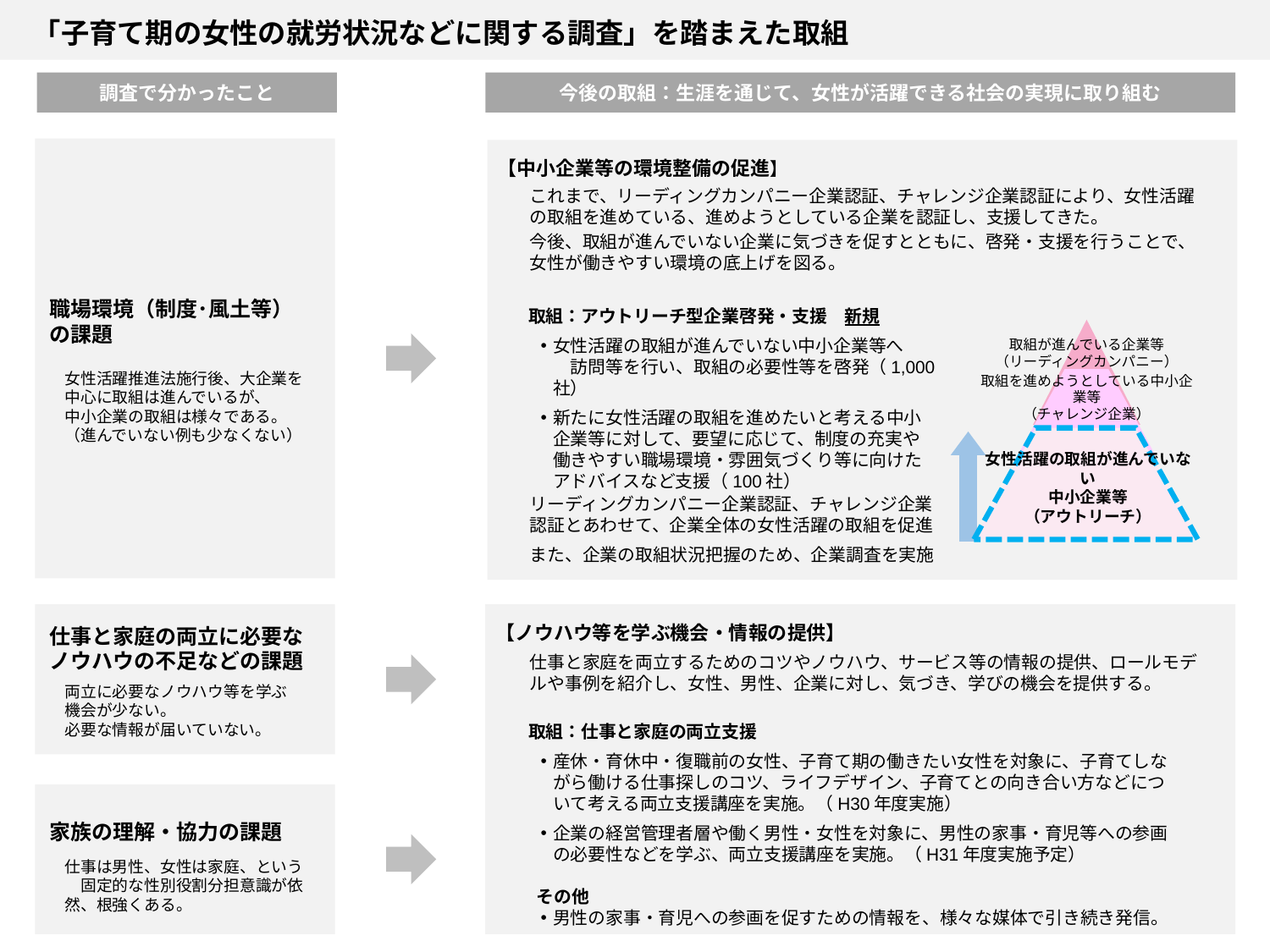

「子育て期の女性の就労状況などに関する調査」を踏まえた取組
調査で分かったこと
今後の取組：生涯を通じて、女性が活躍できる社会の実現に取り組む

職場環境（制度･風土等）
の課題
【中小企業等の環境整備の促進】
これまで、リーディングカンパニー企業認証、チャレンジ企業認証により、女性活躍の取組を進めている、進めようとしている企業を認証し、支援してきた。
今後、取組が進んでいない企業に気づきを促すとともに、啓発・支援を行うことで、女性が働きやすい環境の底上げを図る。
取組：アウトリーチ型企業啓発・支援　新規

女性活躍の取組が進んでいない中小企業等へ　　　訪問等を行い、取組の必要性等を啓発（1,000社）

新たに女性活躍の取組を進めたいと考える中小　企業等に対して、要望に応じて、制度の充実や　働きやすい職場環境・雰囲気づくり等に向けた　アドバイスなど支援（100社）

取組が進んでいる企業等
（リーディングカンパニー）

女性活躍推進法施行後、大企業を中心に取組は進んでいるが、
中小企業の取組は様々である。
（進んでいない例も少なくない）

取組を進めようとしている中小企業等
（チャレンジ企業）

女性活躍の取組が進んでいない
中小企業等
（アウトリーチ）
リーディングカンパニー企業認証、チャレンジ企業認証とあわせて、企業全体の女性活躍の取組を促進

また、企業の取組状況把握のため、企業調査を実施

仕事と家庭の両立に必要な
ノウハウの不足などの課題
【ノウハウ等を学ぶ機会・情報の提供】
仕事と家庭を両立するためのコツやノウハウ、サービス等の情報の提供、ロールモデルや事例を紹介し、女性、男性、企業に対し、気づき、学びの機会を提供する。

両立に必要なノウハウ等を学ぶ　機会が少ない。
必要な情報が届いていない。
取組：仕事と家庭の両立支援

産休・育休中・復職前の女性、子育て期の働きたい女性を対象に、子育てしながら働ける仕事探しのコツ、ライフデザイン、子育てとの向き合い方などについて考える両立支援講座を実施。（H30年度実施）

企業の経営管理者層や働く男性・女性を対象に、男性の家事・育児等への参画の必要性などを学ぶ、両立支援講座を実施。（H31年度実施予定）

 その他
男性の家事・育児への参画を促すための情報を、様々な媒体で引き続き発信。

家族の理解・協力の課題

仕事は男性、女性は家庭、という　固定的な性別役割分担意識が依然、根強くある。